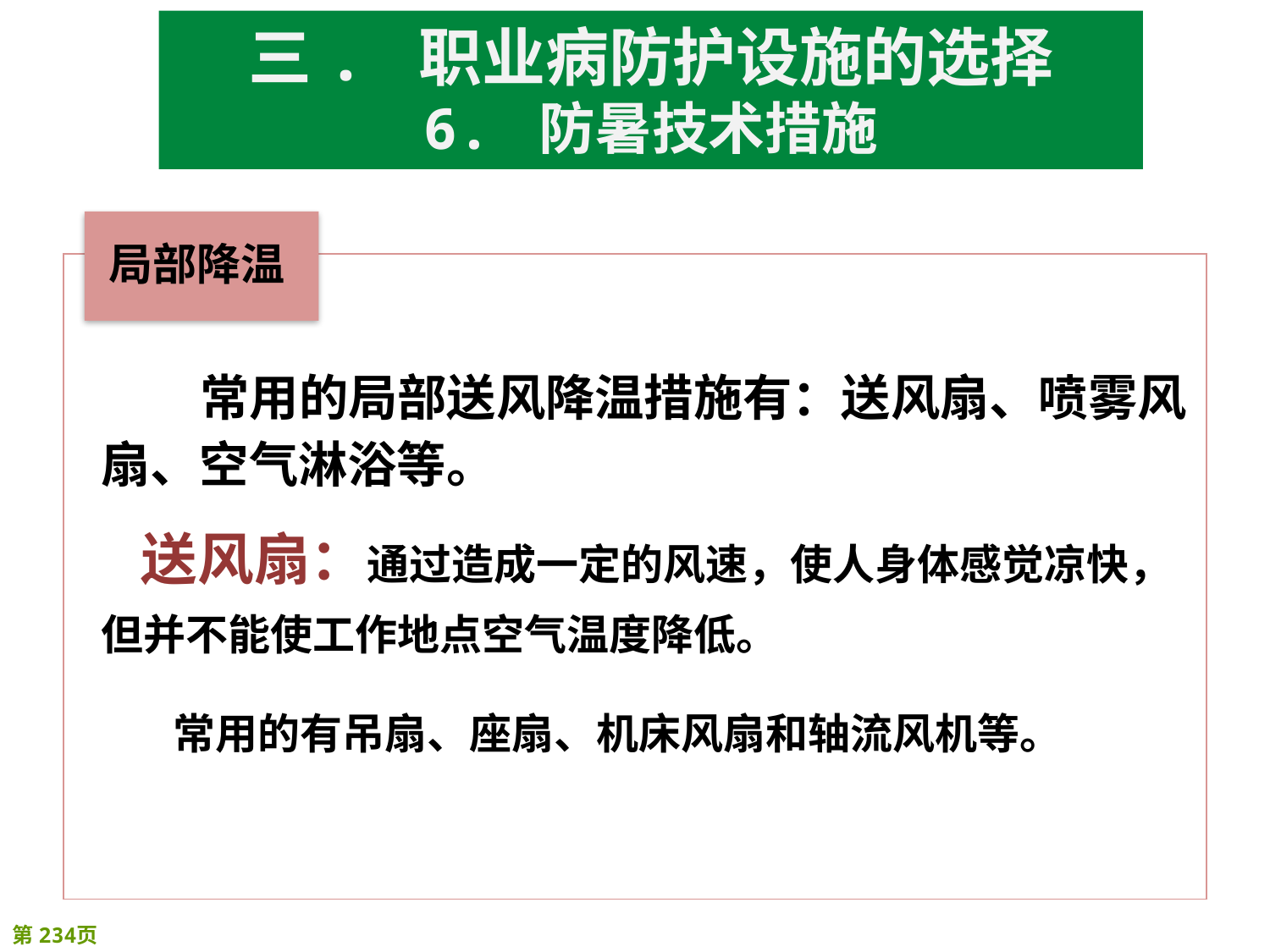

三. 职业病防护设施的选择
6. 防暑技术措施
局部降温

常用的局部送风降温措施有：送风扇、喷雾风扇、空气淋浴等。
    送风扇：通过造成一定的风速，使人身体感觉凉快，但并不能使工作地点空气温度降低。
           常用的有吊扇、座扇、机床风扇和轴流风机等。